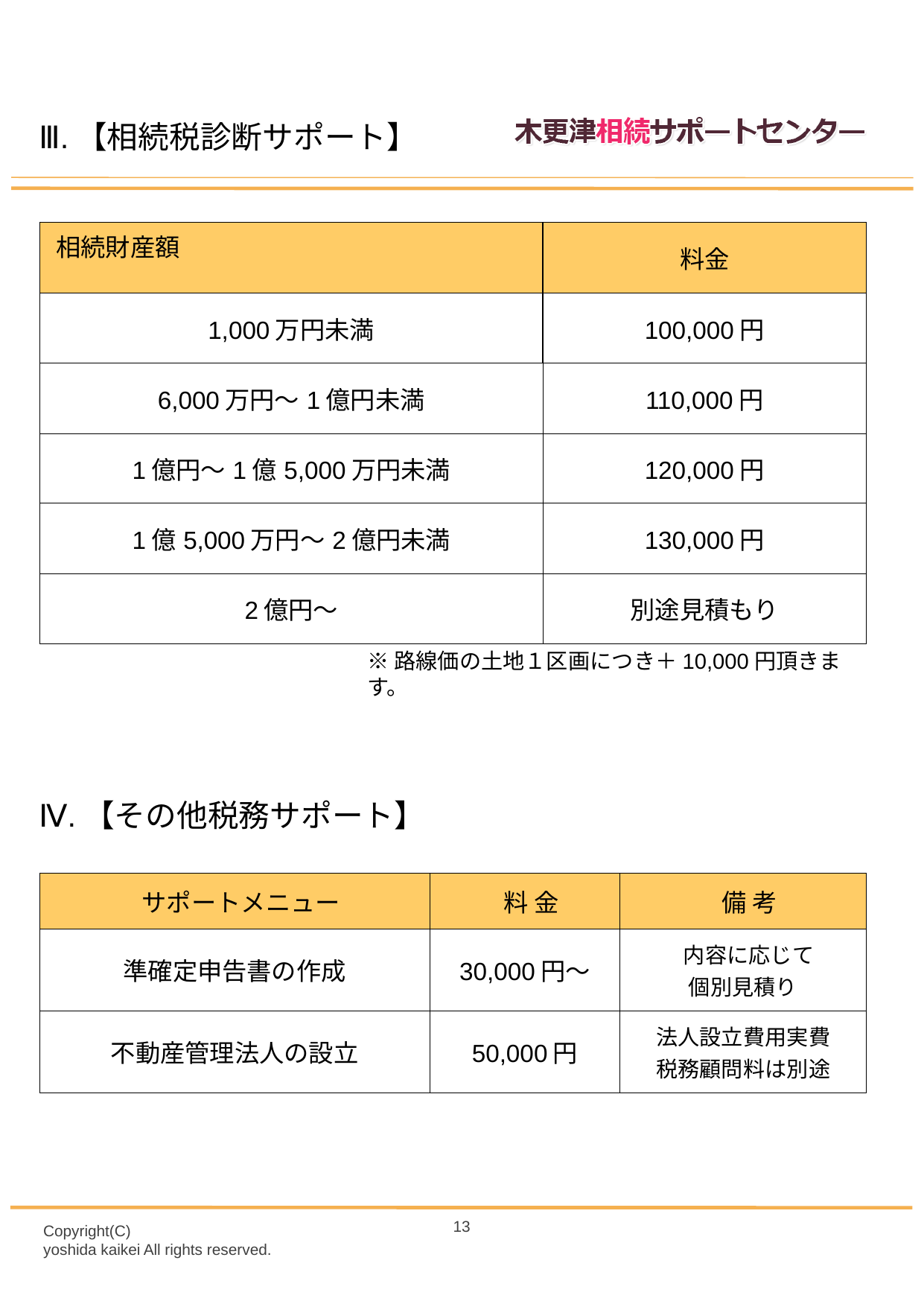

Ⅲ.【相続税診断サポート】
| 相続財産額 | 料金 |
| --- | --- |
| 1,000万円未満 | 100,000円 |
| 6,000万円～1億円未満 | 110,000円 |
| 1億円～1億5,000万円未満 | 120,000円 |
| 1億5,000万円～2億円未満 | 130,000円 |
| 2億円～ | 別途見積もり |
※路線価の土地１区画につき＋10,000円頂きます。
Ⅳ.【その他税務サポート】
| サポートメニュー | 料 金 | 備 考 |
| --- | --- | --- |
| 準確定申告書の作成 | 30,000円～ | 内容に応じて 個別見積り |
| 不動産管理法人の設立 | 50,000円 | 法人設立費用実費 税務顧問料は別途 |
13